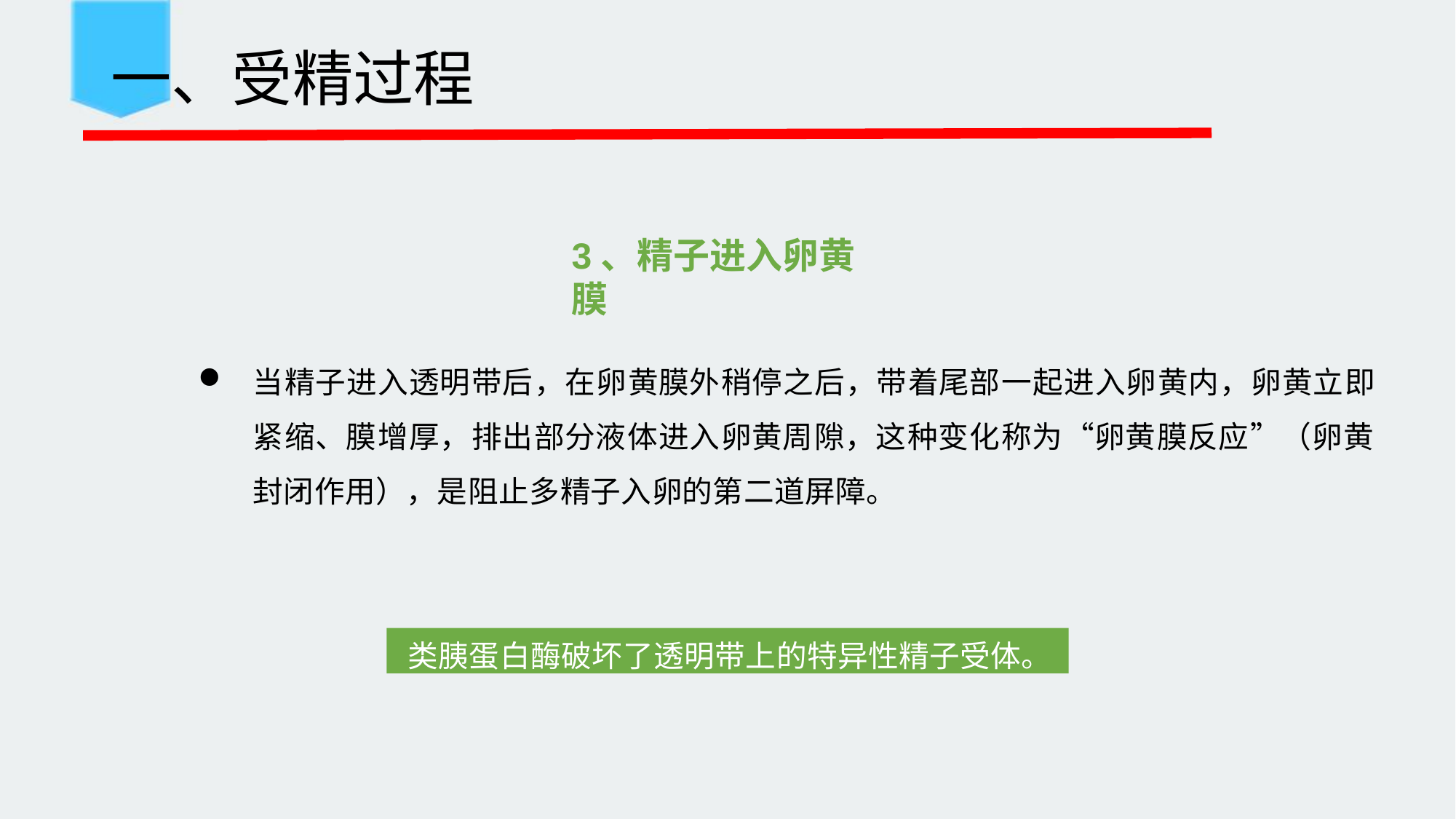

一、受精过程
3、精子进入卵黄膜
当精子进入透明带后，在卵黄膜外稍停之后，带着尾部一起进入卵黄内，卵黄立即 紧缩、膜增厚，排出部分液体进入卵黄周隙，这种变化称为“卵黄膜反应”（卵黄 封闭作用），是阻止多精子入卵的第二道屏障。
类胰蛋白酶破坏了透明带上的特异性精子受体。